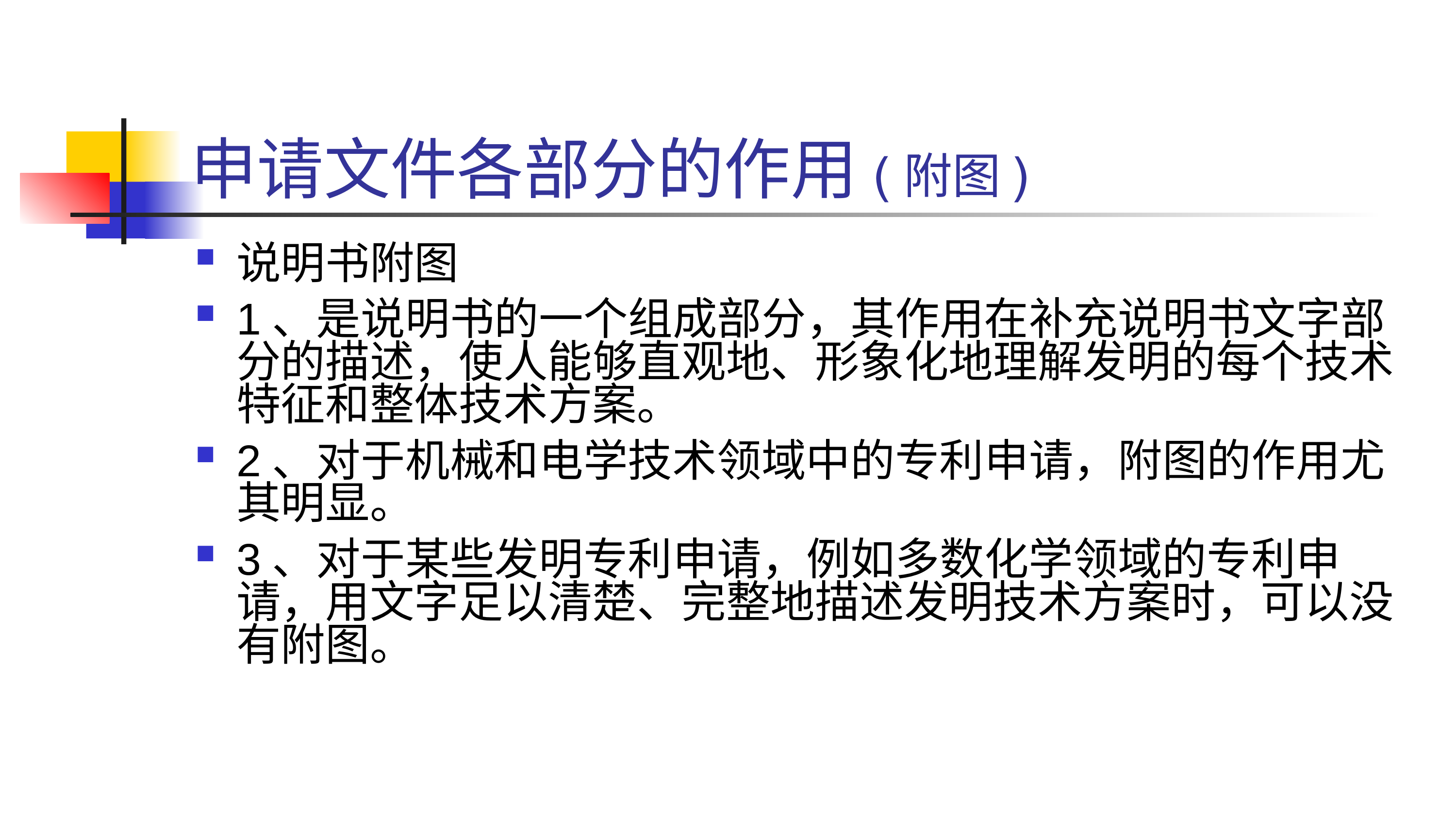

# 申请文件各部分的作用(附图)
说明书附图
1、是说明书的一个组成部分，其作用在补充说明书文字部分的描述，使人能够直观地、形象化地理解发明的每个技术特征和整体技术方案。
2、对于机械和电学技术领域中的专利申请，附图的作用尤其明显。
3、对于某些发明专利申请，例如多数化学领域的专利申请，用文字足以清楚、完整地描述发明技术方案时，可以没有附图。